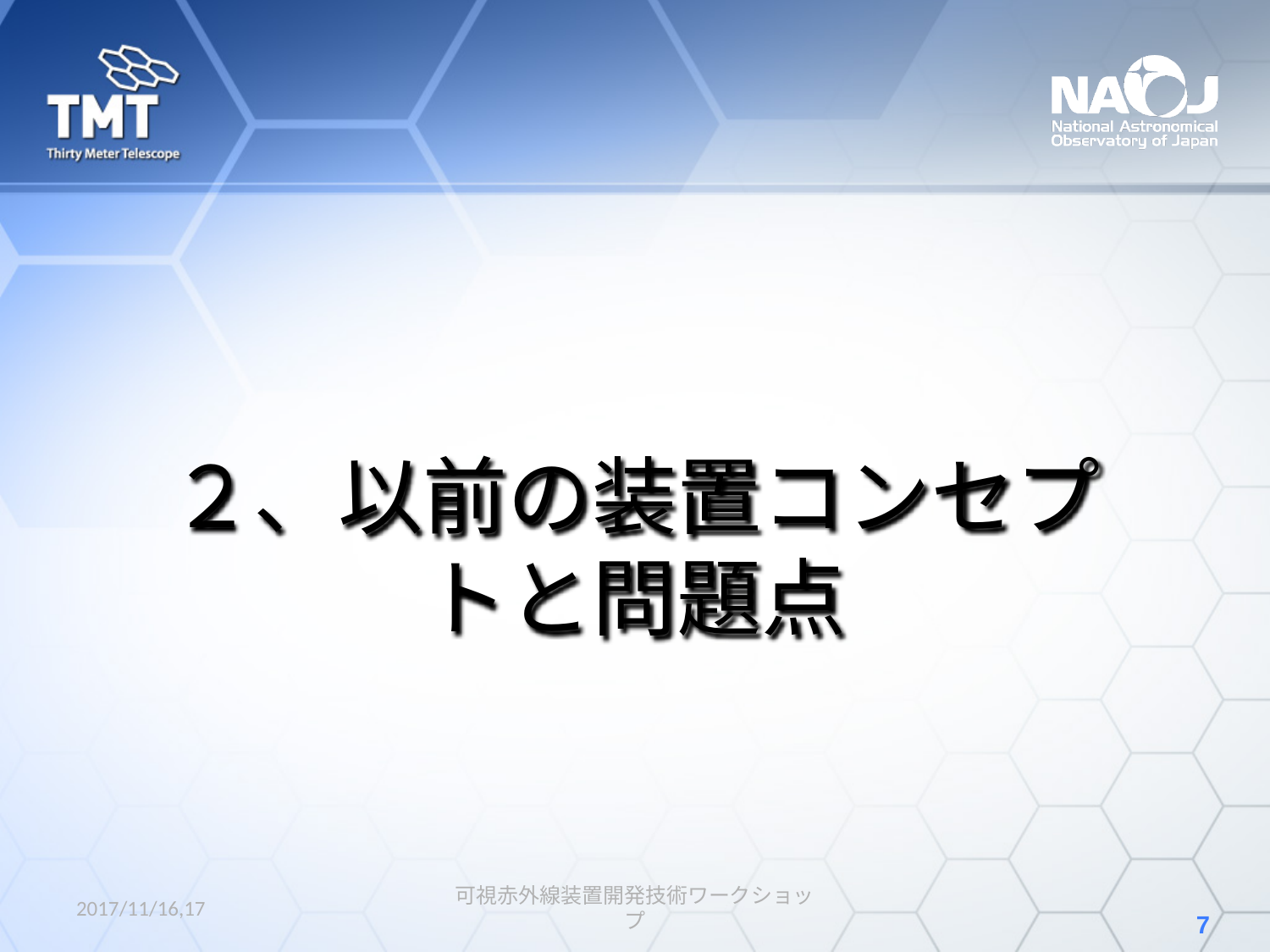

# ２、以前の装置コンセプトと問題点
2017/11/16,17
可視赤外線装置開発技術ワークショップ